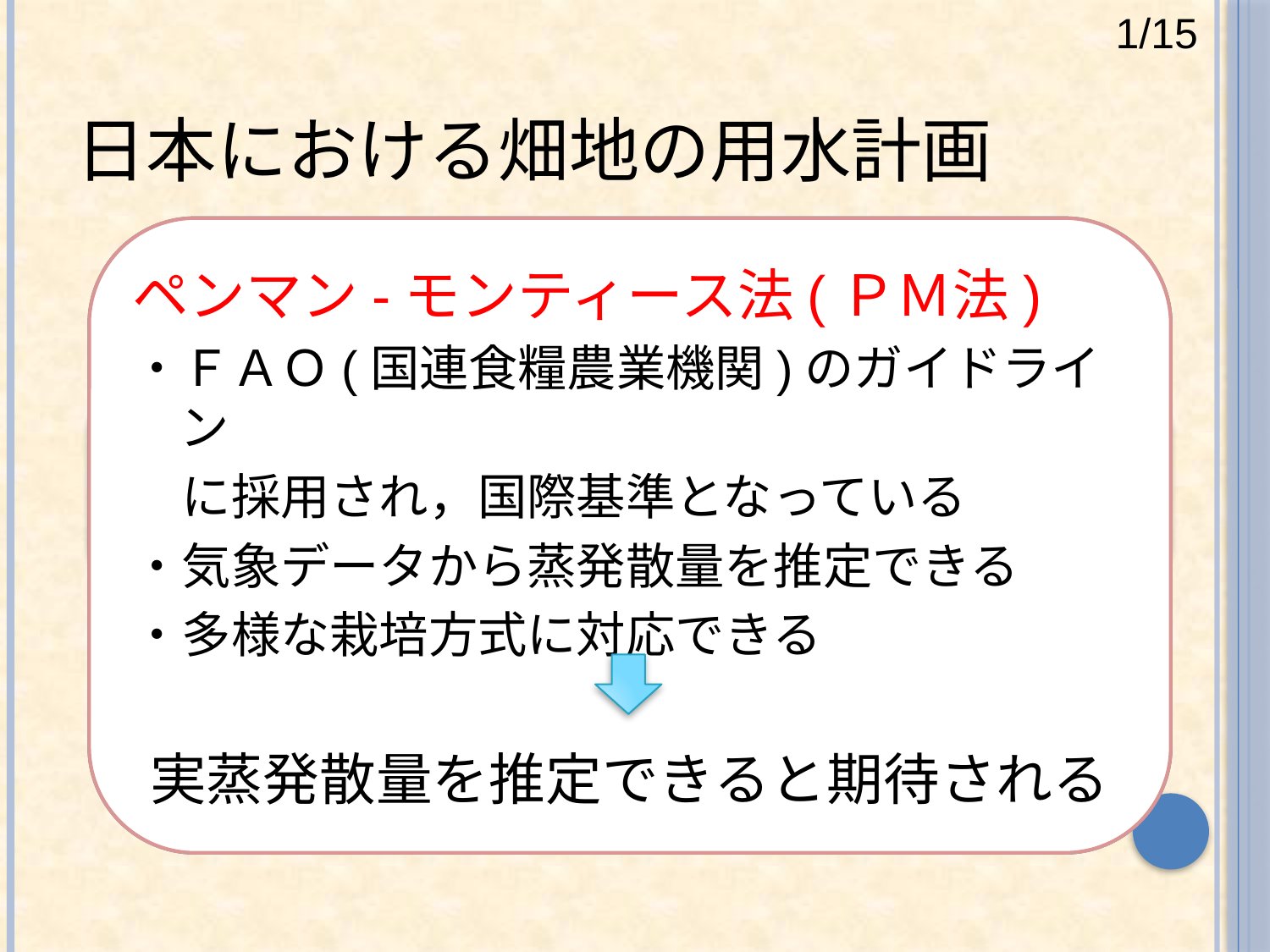

1/15
# 日本における畑地の用水計画
ペンマン-モンティース法(ＰＭ法)
・ＦＡＯ(国連食糧農業機関)のガイドライン
　に採用され，国際基準となっている
・気象データから蒸発散量を推定できる
・多様な栽培方式に対応できる

実蒸発散量を推定できると期待される

ペンマン法
：気象観測所で観測している気象データから
　蒸発散量を推定できる

新しくペンマン-モンティース法を
用水計画に導入する
問題点
土壌の物理性や被覆状態などを
うまく表現できない

多様な栽培方式に対応できない